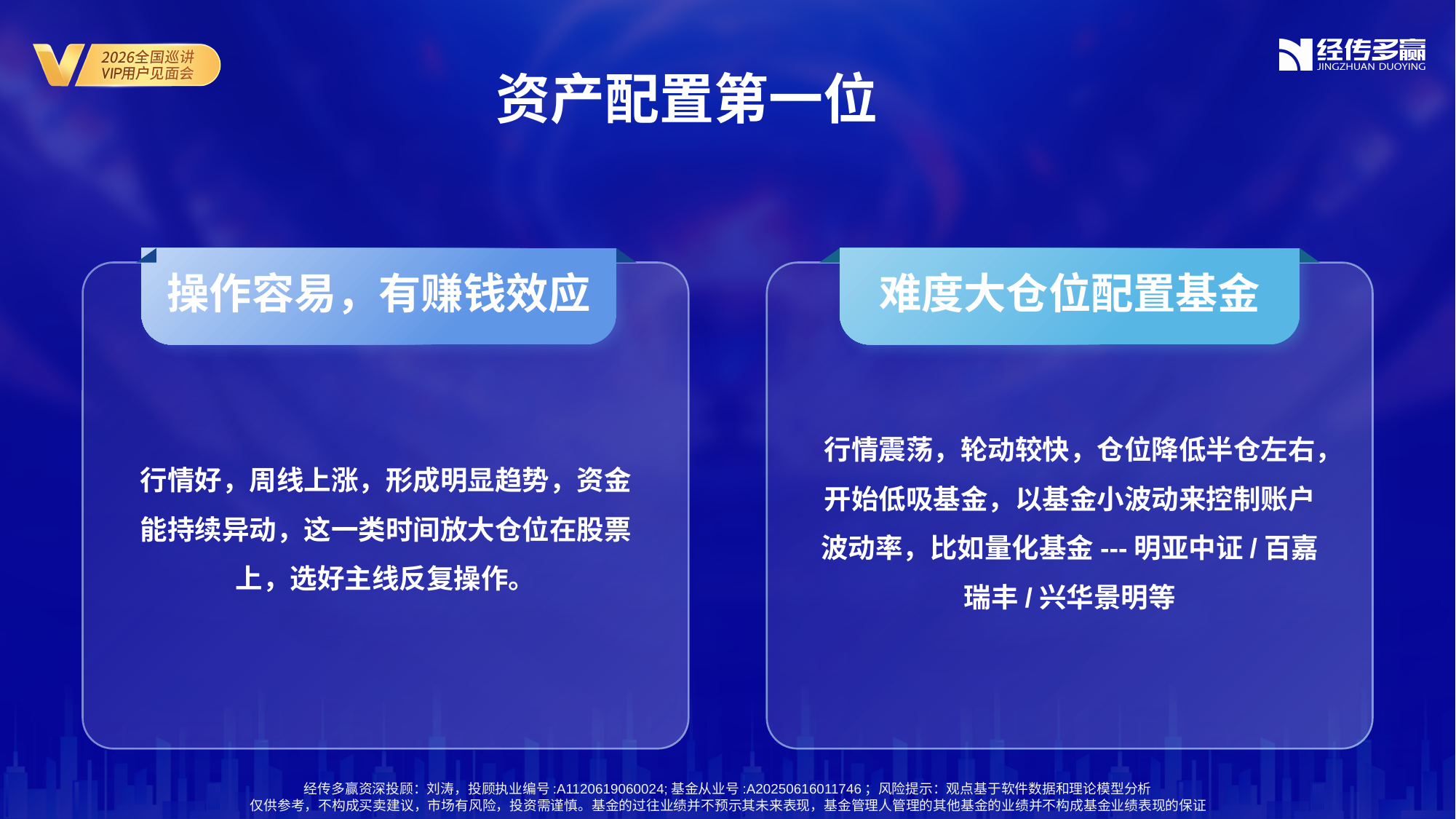

资产配置第一位

难度大仓位配置基金

操作容易，有赚钱效应
行情好，周线上涨，形成明显趋势，资金能持续异动，这一类时间放大仓位在股票上，选好主线反复操作。
行情震荡，轮动较快，仓位降低半仓左右，开始低吸基金，以基金小波动来控制账户波动率，比如量化基金---明亚中证/百嘉瑞丰/兴华景明等

经传多赢资深投顾：刘涛，投顾执业编号:A1120619060024;基金从业号:A20250616011746；风险提示：观点基于软件数据和理论模型分析
仅供参考，不构成买卖建议，市场有风险，投资需谨慎。基金的过往业绩并不预示其未来表现，基金管理人管理的其他基金的业绩并不构成基金业绩表现的保证